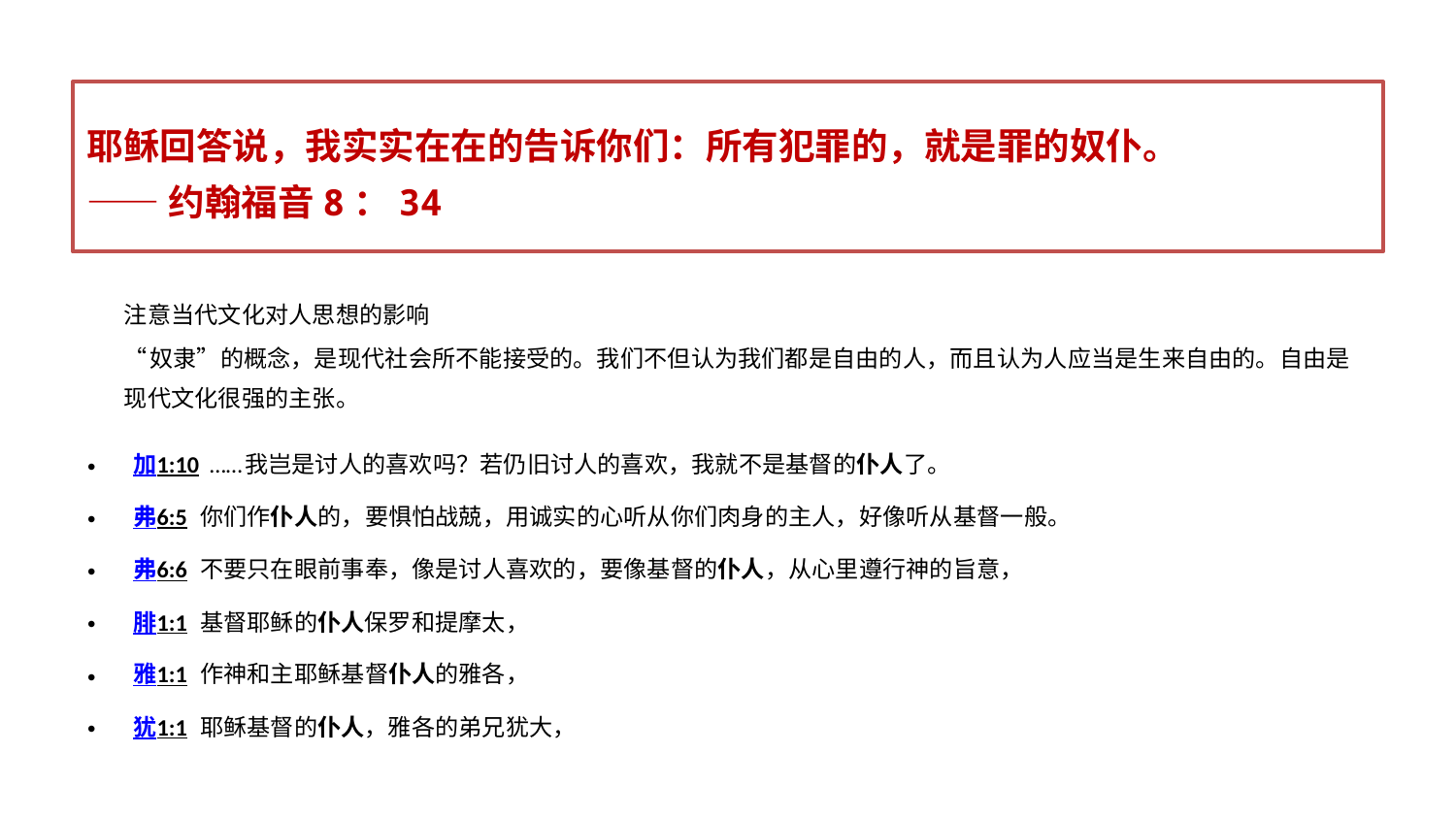

注意当代文化对人思想的影响
“奴隶”的概念，是现代社会所不能接受的。我们不但认为我们都是自由的人，而且认为人应当是生来自由的。自由是现代文化很强的主张。

加1:10  ……我岂是讨人的喜欢吗？若仍旧讨人的喜欢，我就不是基督的仆人了。
弗6:5  你们作仆人的，要惧怕战兢，用诚实的心听从你们肉身的主人，好像听从基督一般。
弗6:6  不要只在眼前事奉，像是讨人喜欢的，要像基督的仆人，从心里遵行神的旨意，
腓1:1  基督耶稣的仆人保罗和提摩太，
雅1:1  作神和主耶稣基督仆人的雅各，
犹1:1  耶稣基督的仆人，雅各的弟兄犹大，
耶稣回答说，我实实在在的告诉你们：所有犯罪的，就是罪的奴仆。
——约翰福音8：34